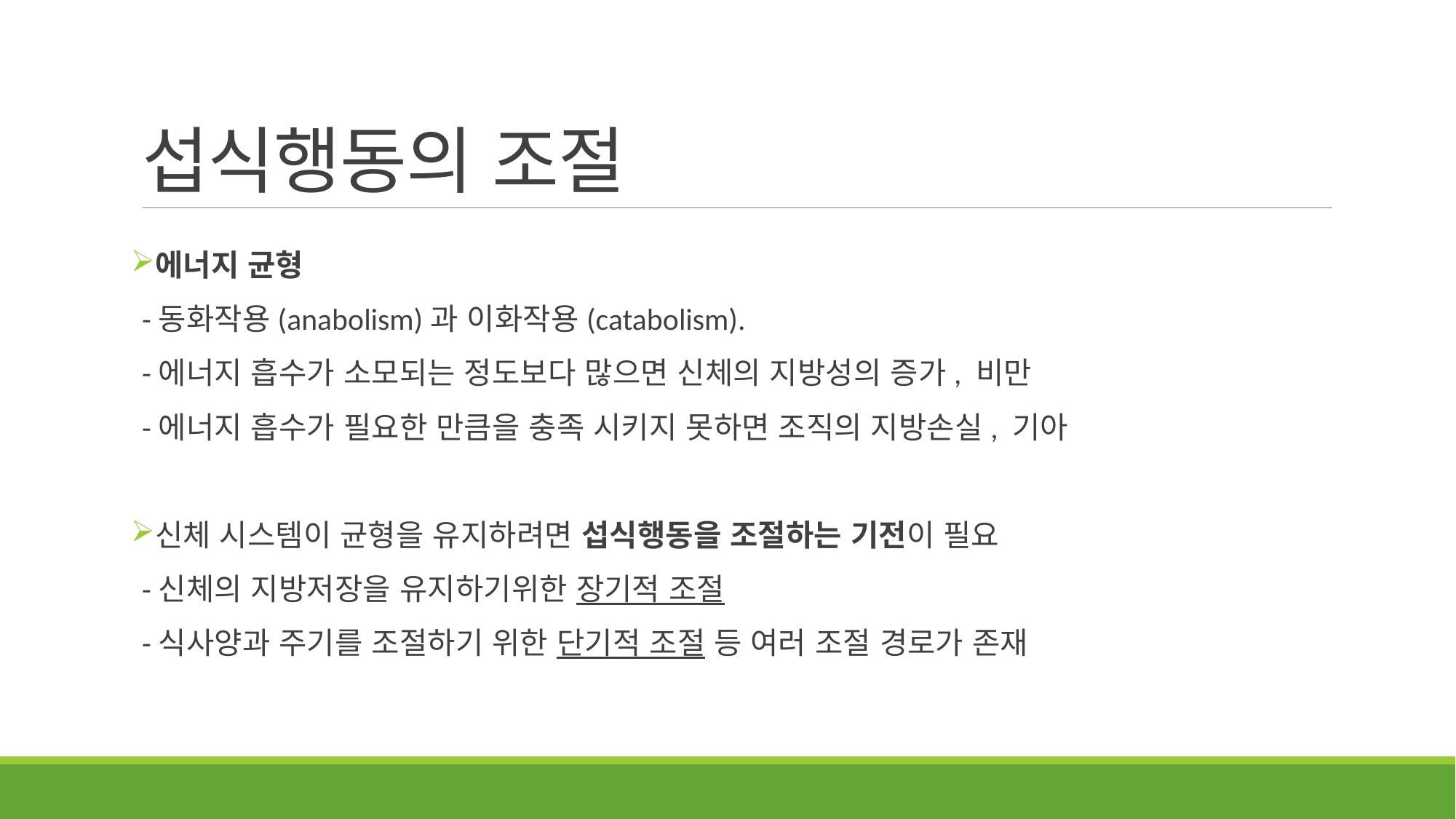

# 섭식행동의 조절
에너지 균형
-동화작용(anabolism)과 이화작용(catabolism).
-에너지 흡수가 소모되는 정도보다 많으면 신체의 지방성의 증가, 비만
-에너지 흡수가 필요한 만큼을 충족 시키지 못하면 조직의 지방손실, 기아

신체 시스템이 균형을 유지하려면 섭식행동을 조절하는 기전이 필요
-신체의 지방저장을 유지하기위한 장기적 조절
-식사양과 주기를 조절하기 위한 단기적 조절 등 여러 조절 경로가 존재